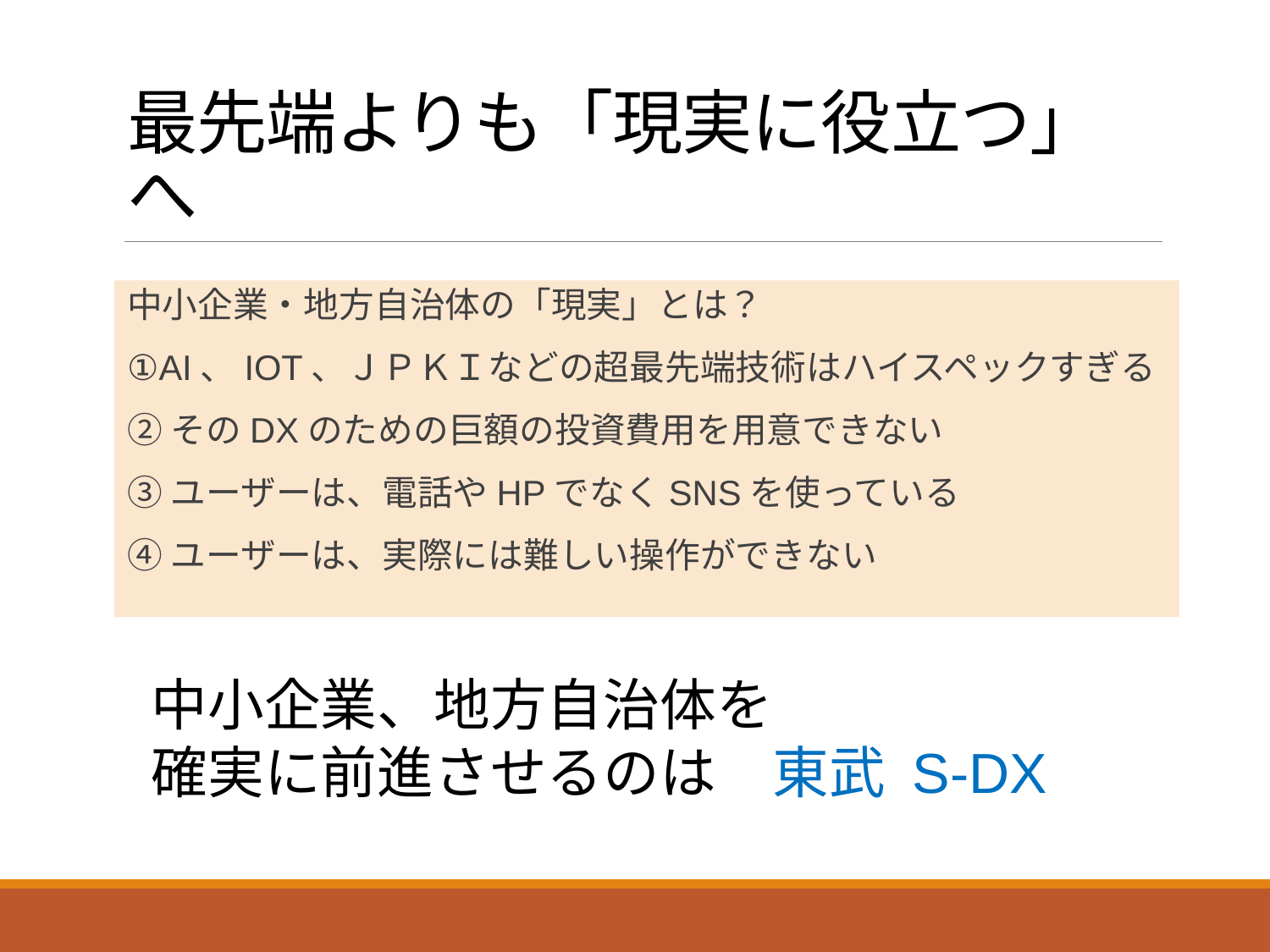

# 最先端よりも「現実に役立つ」へ
中小企業・地方自治体の「現実」とは？
①AI、IOT、ＪＰＫＩなどの超最先端技術はハイスペックすぎる
②そのDXのための巨額の投資費用を用意できない
③ユーザーは、電話やHPでなくSNSを使っている
④ユーザーは、実際には難しい操作ができない
中小企業、地方自治体を
確実に前進させるのは　東武 S-DX